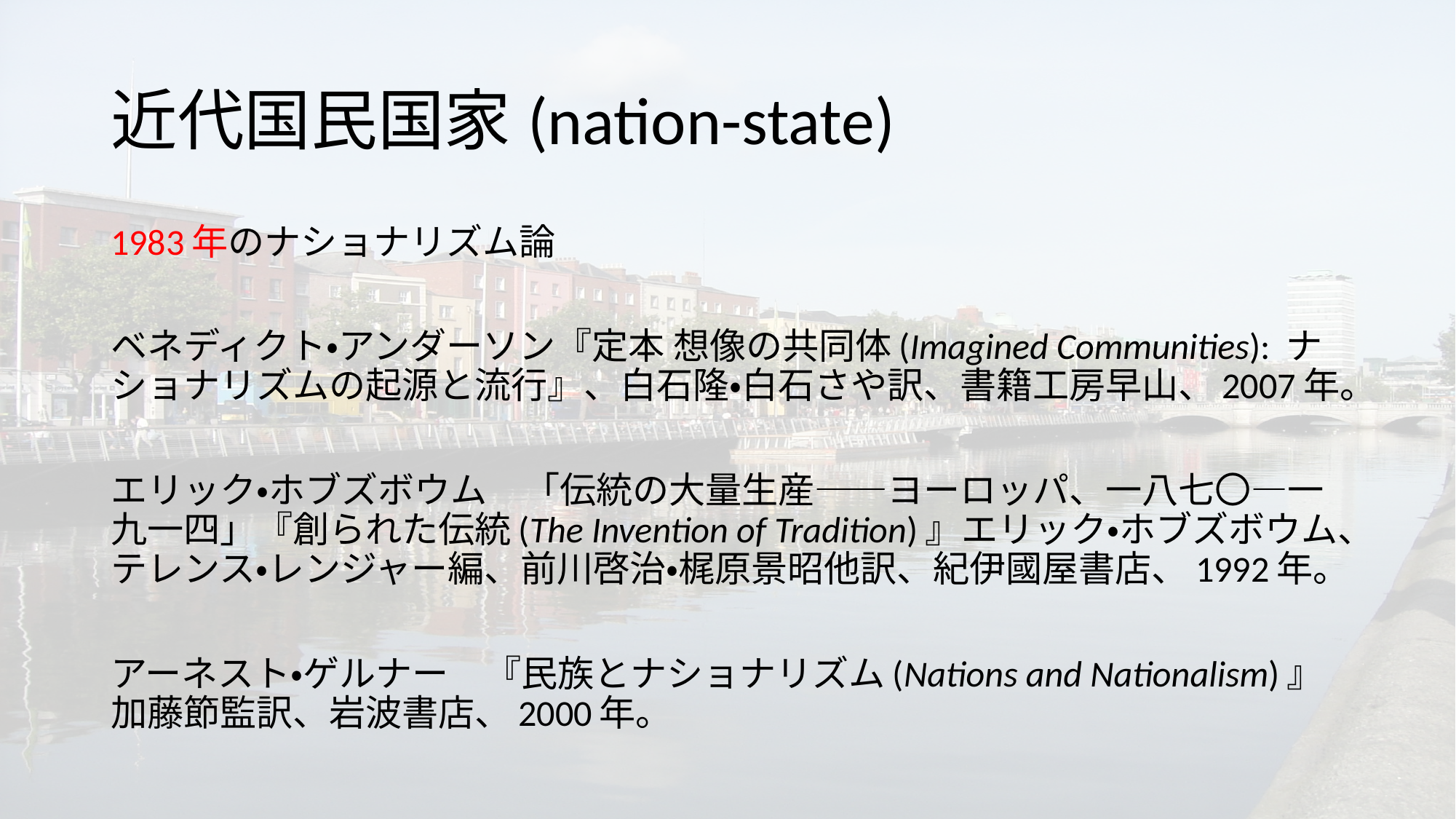

# 近代国民国家(nation-state)
1983年のナショナリズム論

ベネディクト・アンダーソン『定本 想像の共同体(Imagined Communities): ナショナリズムの起源と流行』、白石隆・白石さや訳、書籍工房早山、2007年。

エリック・ホブズボウム　「伝統の大量生産――ヨーロッパ、一八七〇―一九一四」『創られた伝統(The Invention of Tradition)』エリック・ホブズボウム、テレンス・レンジャー編、前川啓治・梶原景昭他訳、紀伊國屋書店、1992年。

アーネスト・ゲルナー　『民族とナショナリズム(Nations and Nationalism)』加藤節監訳、岩波書店、2000年。